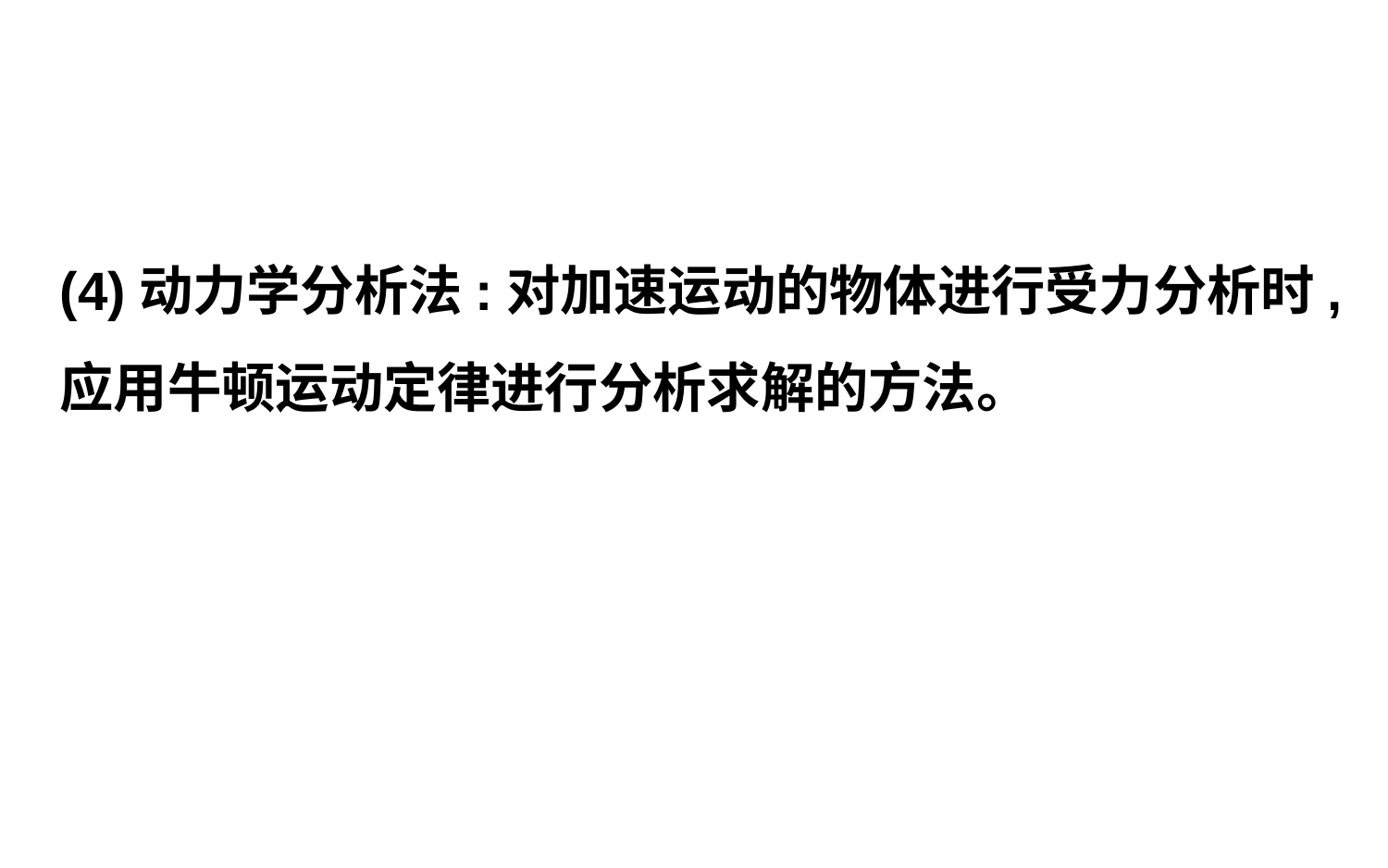

(4)动力学分析法:对加速运动的物体进行受力分析时,应用牛顿运动定律进行分析求解的方法。